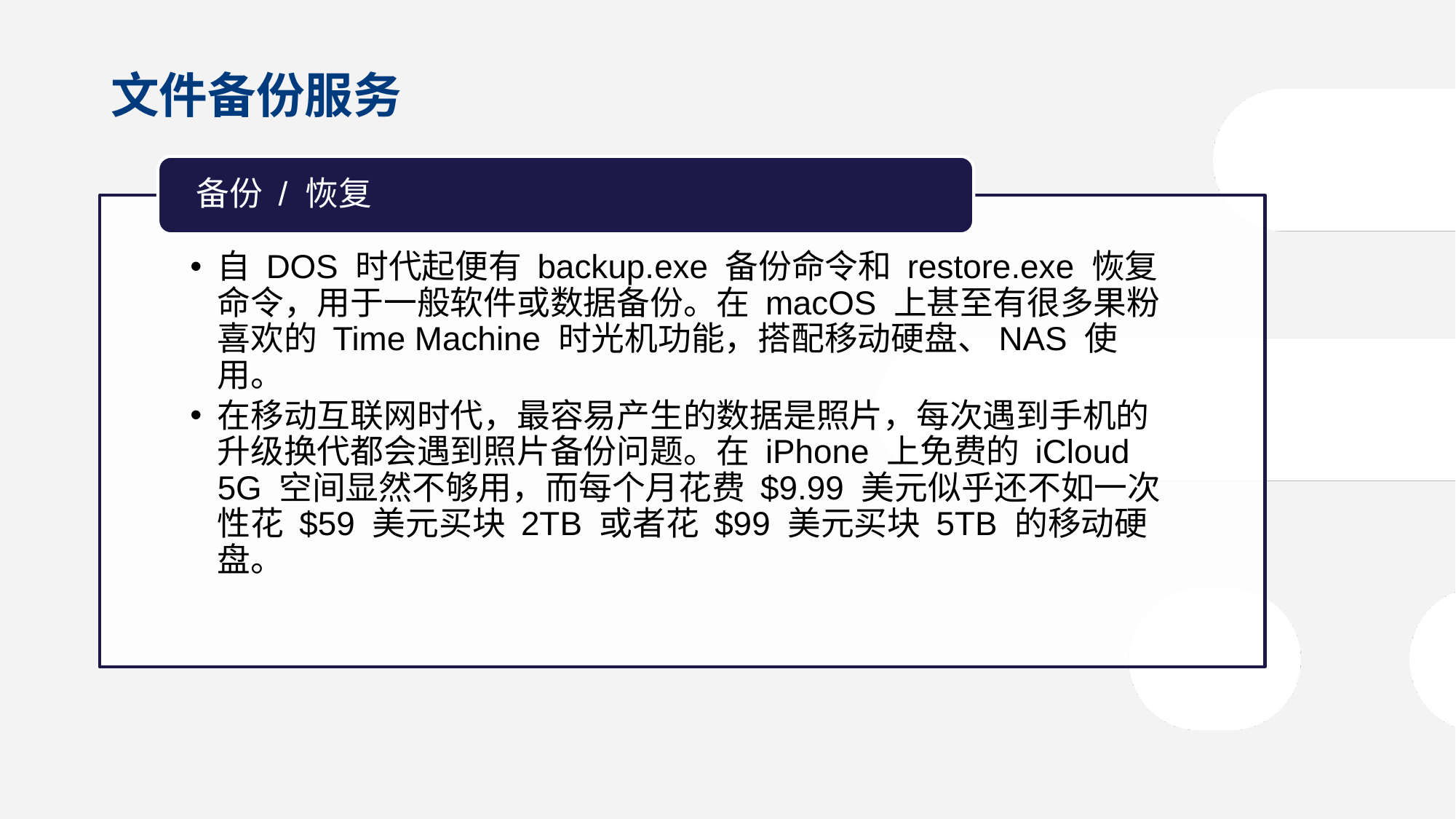

# 文件备份服务
自 DOS 时代起便有 backup.exe 备份命令和 restore.exe 恢复命令，用于一般软件或数据备份。在 macOS 上甚至有很多果粉喜欢的 Time Machine 时光机功能，搭配移动硬盘、NAS 使用。
在移动互联网时代，最容易产生的数据是照片，每次遇到手机的升级换代都会遇到照片备份问题。在 iPhone 上免费的 iCloud 5G 空间显然不够用，而每个月花费 $9.99 美元似乎还不如一次性花 $59 美元买块 2TB 或者花 $99 美元买块 5TB 的移动硬盘。
备份 / 恢复